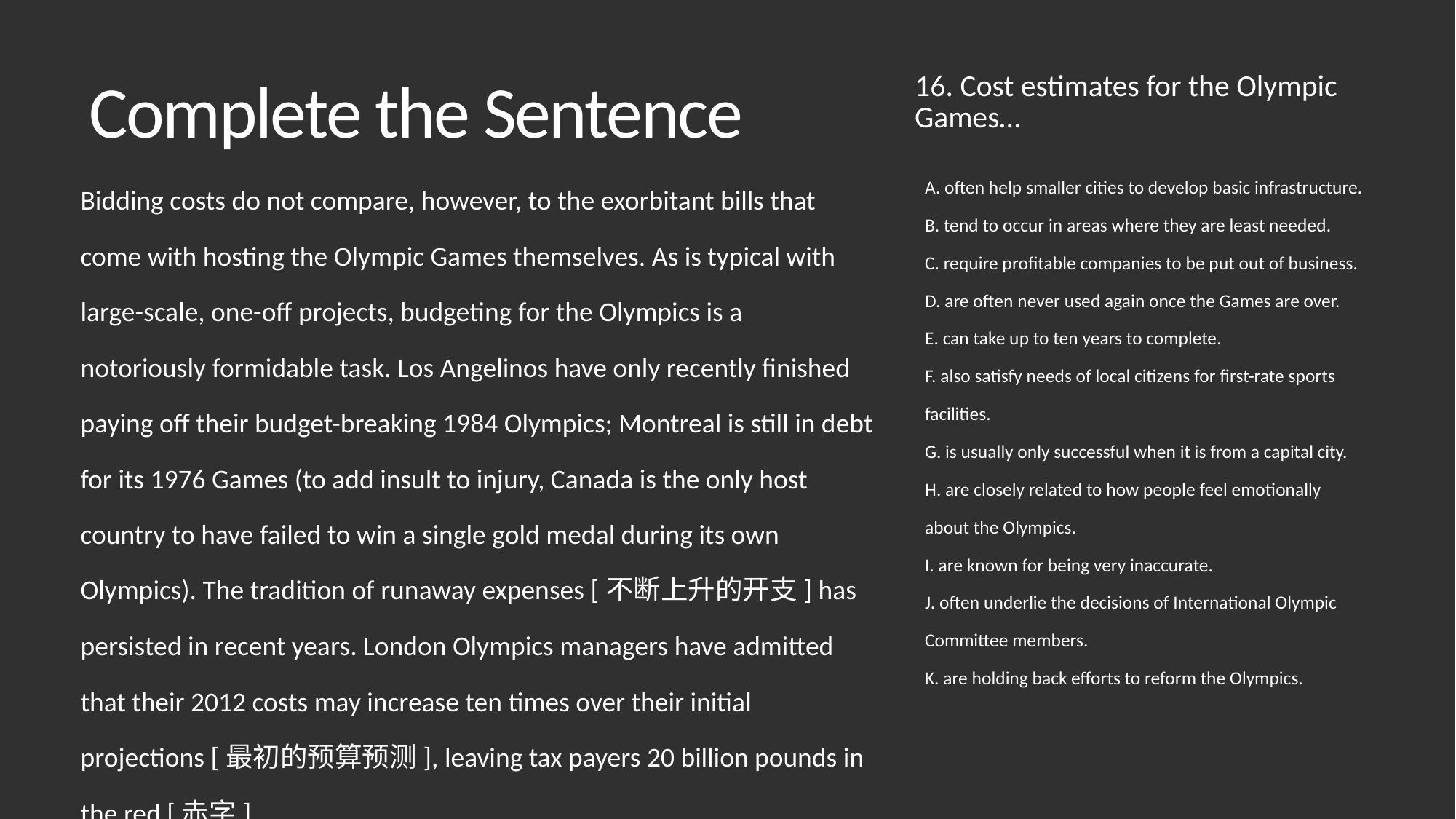

# Complete the Sentence
16. Cost estimates for the Olympic Games…
Bidding costs do not compare, however, to the exorbitant bills that come with hosting the Olympic Games themselves. As is typical with large-scale, one-off projects, budgeting for the Olympics is a notoriously formidable task. Los Angelinos have only recently finished paying off their budget-breaking 1984 Olympics; Montreal is still in debt for its 1976 Games (to add insult to injury, Canada is the only host country to have failed to win a single gold medal during its own Olympics). The tradition of runaway expenses [不断上升的开支] has persisted in recent years. London Olympics managers have admitted that their 2012 costs may increase ten times over their initial projections [最初的预算预测], leaving tax payers 20 billion pounds in the red [赤字].
A. often help smaller cities to develop basic infrastructure.
B. tend to occur in areas where they are least needed.
C. require profitable companies to be put out of business.
D. are often never used again once the Games are over.
E. can take up to ten years to complete.
F. also satisfy needs of local citizens for first-rate sports facilities.
G. is usually only successful when it is from a capital city.
H. are closely related to how people feel emotionally about the Olympics.
I. are known for being very inaccurate.
J. often underlie the decisions of International Olympic Committee members.
K. are holding back efforts to reform the Olympics.